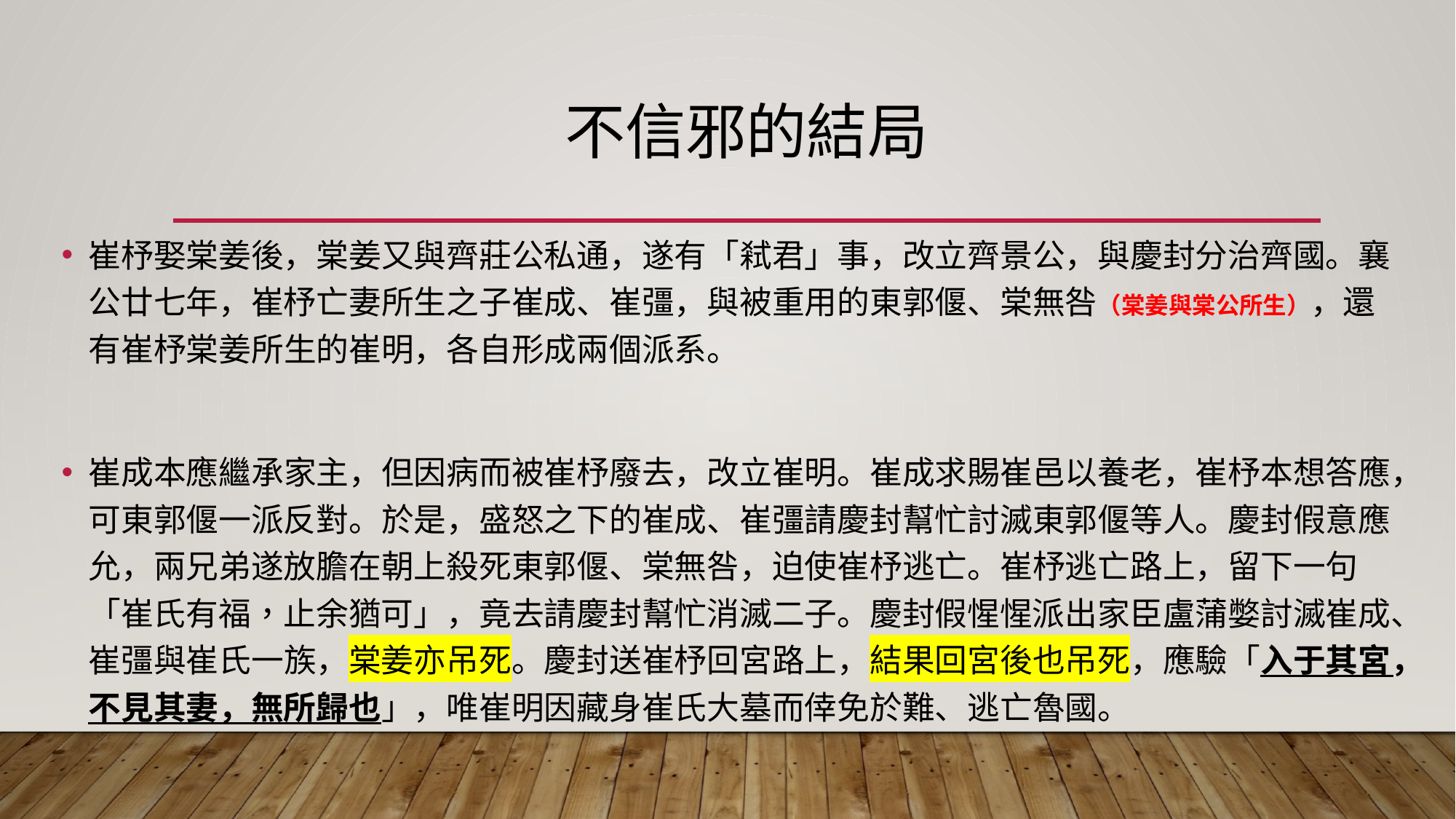

# 不信邪的結局
崔杼娶棠姜後，棠姜又與齊莊公私通，遂有「弒君」事，改立齊景公，與慶封分治齊國。襄公廿七年，崔杼亡妻所生之子崔成、崔彊，與被重用的東郭偃、棠無咎（棠姜與棠公所生），還有崔杼棠姜所生的崔明，各自形成兩個派系。

崔成本應繼承家主，但因病而被崔杼廢去，改立崔明。崔成求賜崔邑以養老，崔杼本想答應，可東郭偃一派反對。於是，盛怒之下的崔成、崔彊請慶封幫忙討滅東郭偃等人。慶封假意應允，兩兄弟遂放膽在朝上殺死東郭偃、棠無咎，迫使崔杼逃亡。崔杼逃亡路上，留下一句「崔氏有福，止余猶可」，竟去請慶封幫忙消滅二子。慶封假惺惺派出家臣盧蒲嫳討滅崔成、崔彊與崔氏一族，棠姜亦吊死。慶封送崔杼回宮路上，結果回宮後也吊死，應驗「入于其宮，不見其妻，無所歸也」，唯崔明因藏身崔氏大墓而倖免於難、逃亡魯國。